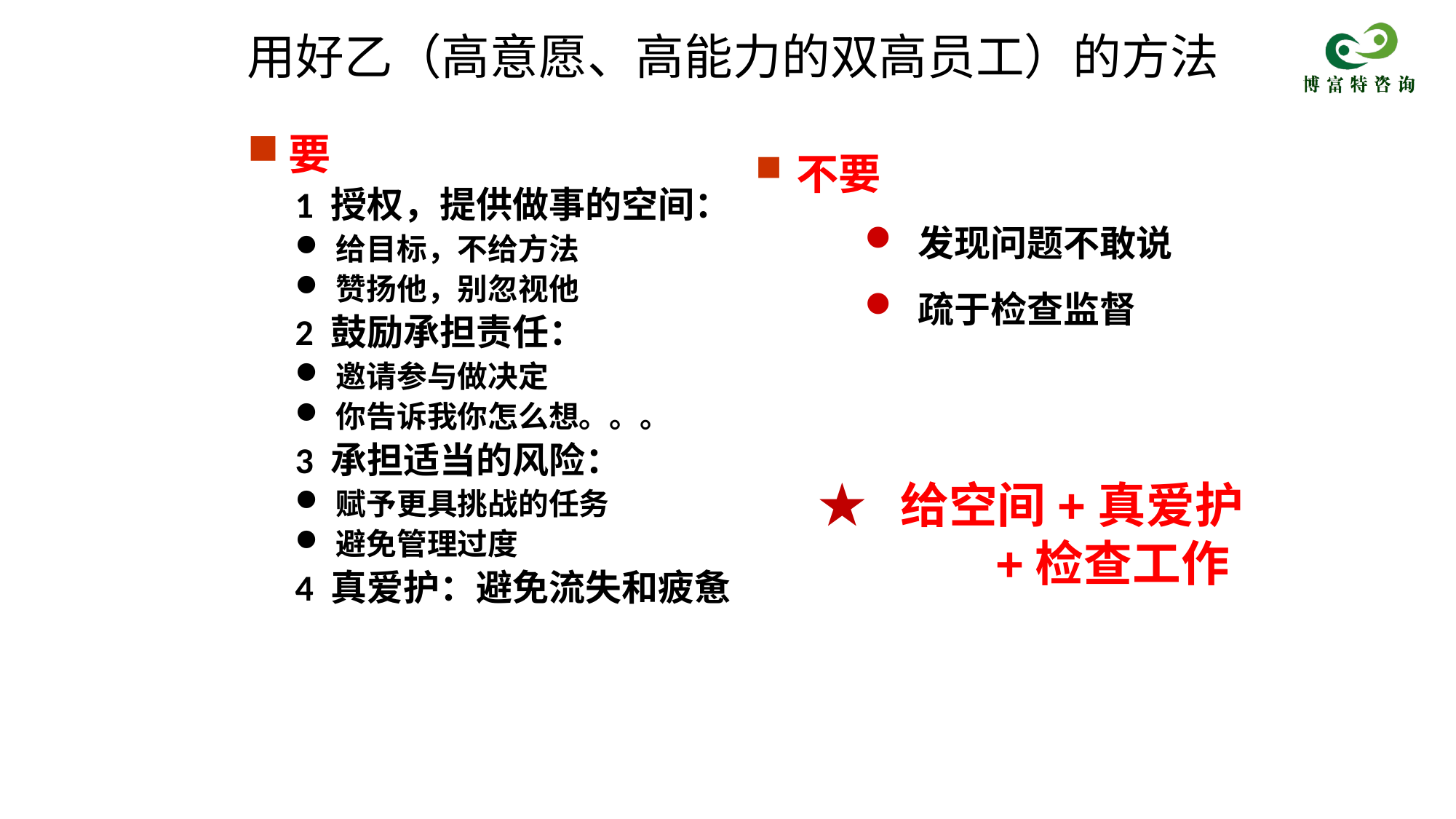

# 用好乙（高意愿、高能力的双高员工）的方法
要
1 授权，提供做事的空间：
给目标，不给方法
赞扬他，别忽视他
2 鼓励承担责任：
邀请参与做决定
你告诉我你怎么想。。。
3 承担适当的风险：
赋予更具挑战的任务
避免管理过度
4 真爱护：避免流失和疲惫
不要
 发现问题不敢说
 疏于检查监督
 ★  给空间+真爱护
              +检查工作